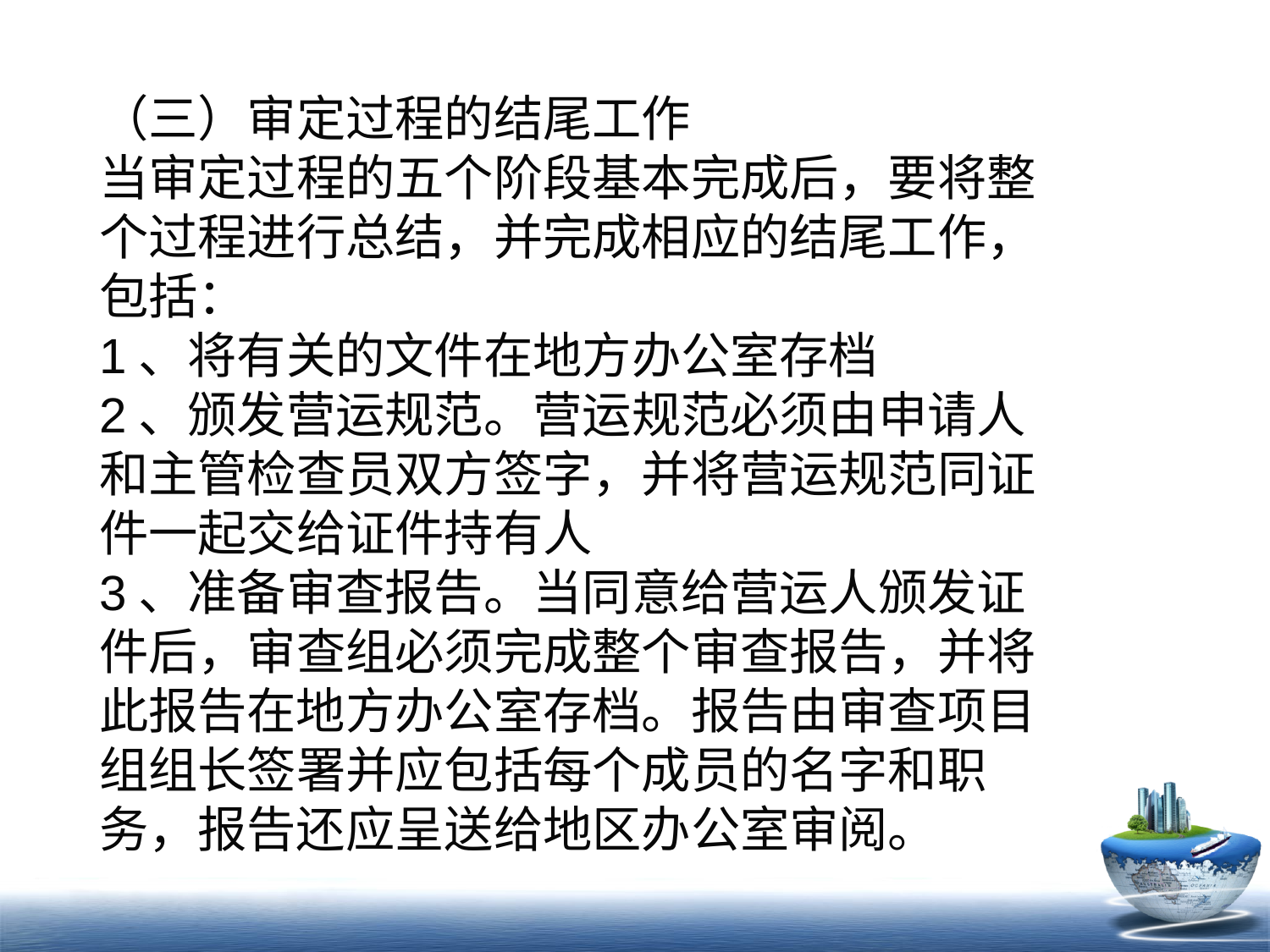

（三）审定过程的结尾工作
当审定过程的五个阶段基本完成后，要将整个过程进行总结，并完成相应的结尾工作，包括：
1、将有关的文件在地方办公室存档
2、颁发营运规范。营运规范必须由申请人和主管检查员双方签字，并将营运规范同证件一起交给证件持有人
3、准备审查报告。当同意给营运人颁发证件后，审查组必须完成整个审查报告，并将此报告在地方办公室存档。报告由审查项目组组长签署并应包括每个成员的名字和职务，报告还应呈送给地区办公室审阅。